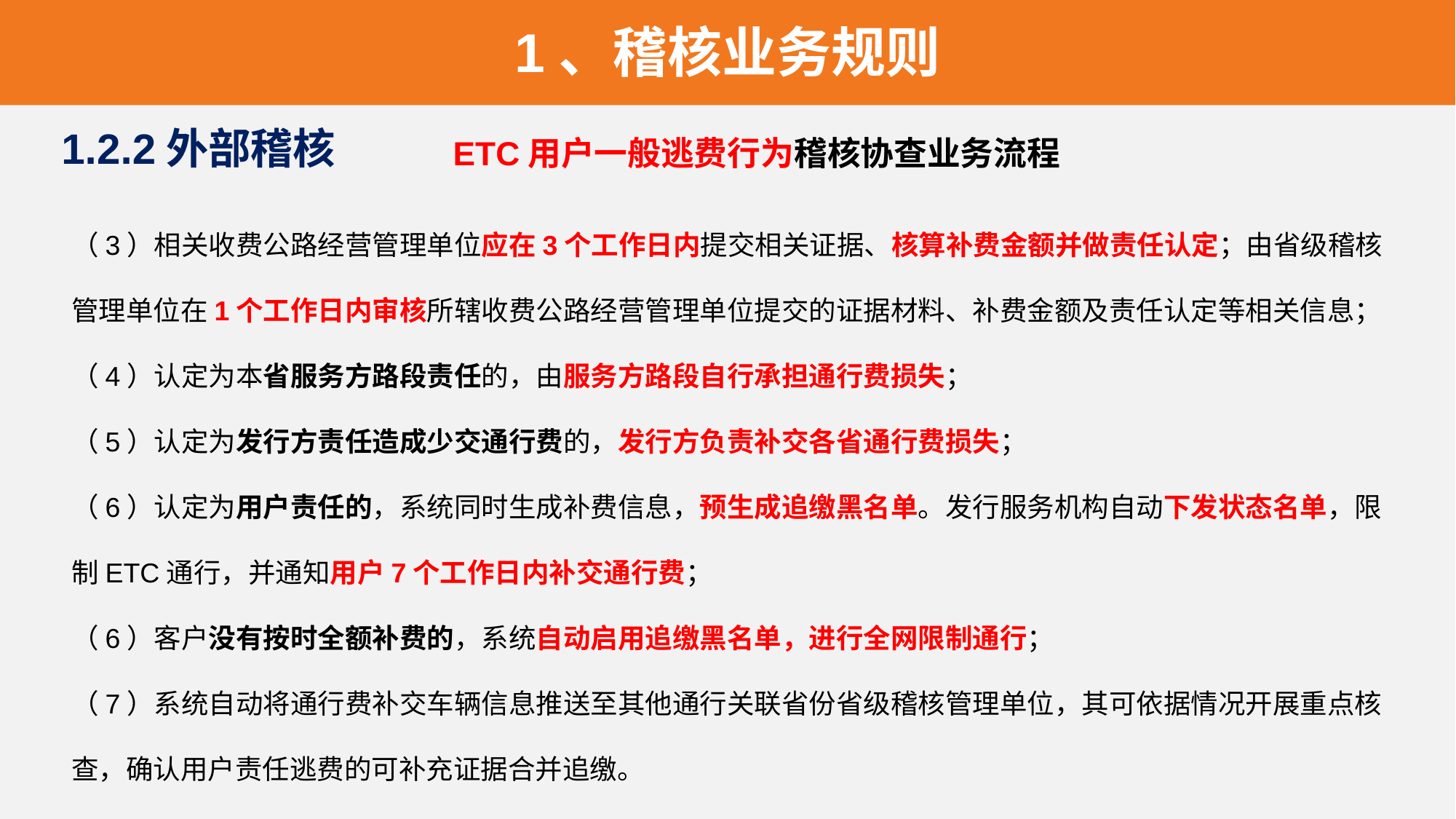

1、稽核业务规则
1.2.2外部稽核
ETC用户一般逃费行为稽核协查业务流程
（3）相关收费公路经营管理单位应在3个工作日内提交相关证据、核算补费金额并做责任认定；由省级稽核管理单位在1个工作日内审核所辖收费公路经营管理单位提交的证据材料、补费金额及责任认定等相关信息；
（4）认定为本省服务方路段责任的，由服务方路段自行承担通行费损失；
（5）认定为发行方责任造成少交通行费的，发行方负责补交各省通行费损失；
（6）认定为用户责任的，系统同时生成补费信息，预生成追缴黑名单。发行服务机构自动下发状态名单，限制ETC通行，并通知用户7个工作日内补交通行费；
（6）客户没有按时全额补费的，系统自动启用追缴黑名单，进行全网限制通行；
（7）系统自动将通行费补交车辆信息推送至其他通行关联省份省级稽核管理单位，其可依据情况开展重点核查，确认用户责任逃费的可补充证据合并追缴。